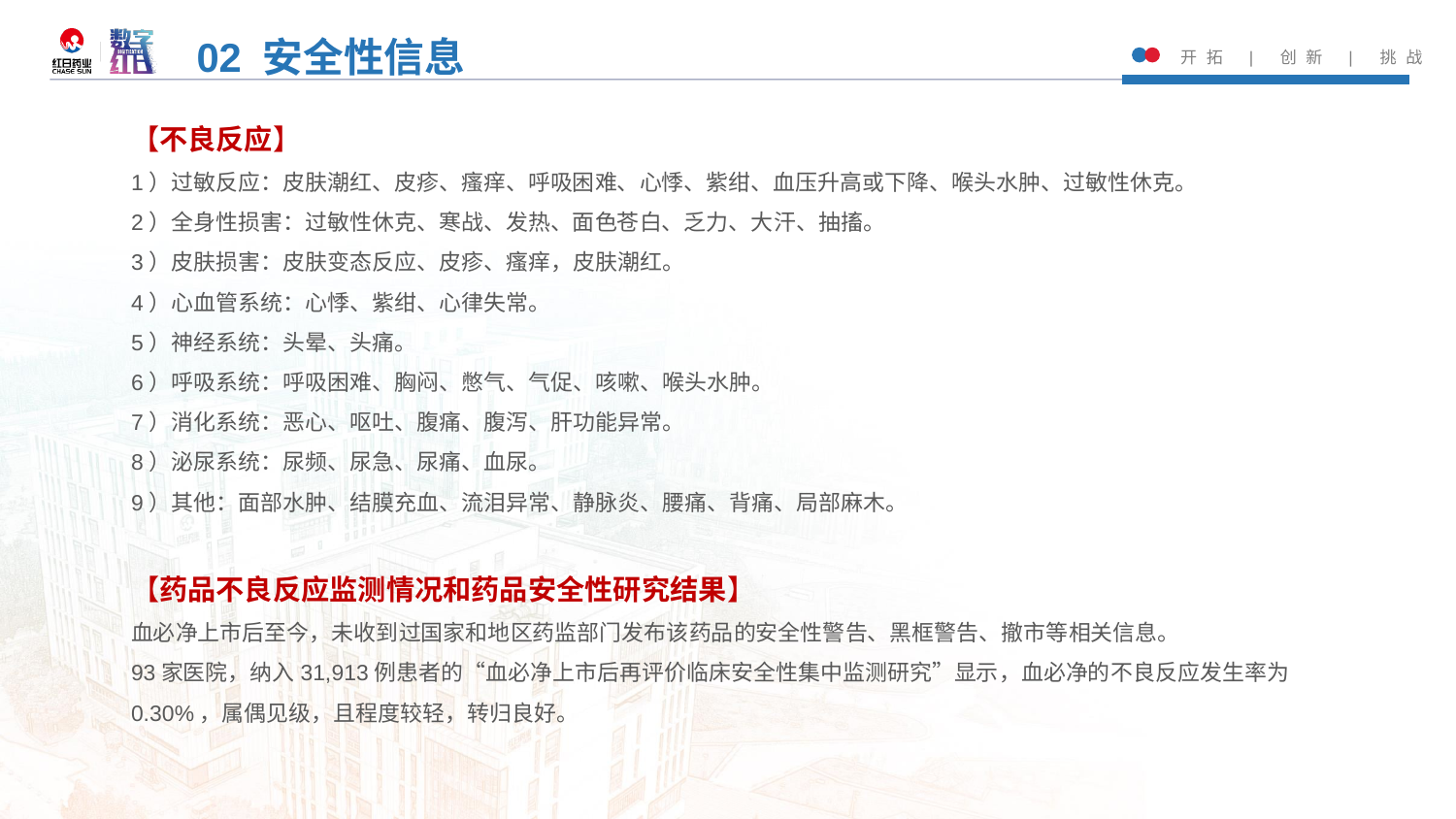

02 安全性信息
【不良反应】
1）过敏反应：皮肤潮红、皮疹、瘙痒、呼吸困难、心悸、紫绀、血压升高或下降、喉头水肿、过敏性休克。
2）全身性损害：过敏性休克、寒战、发热、面色苍白、乏力、大汗、抽搐。
3）皮肤损害：皮肤变态反应、皮疹、瘙痒，皮肤潮红。
4）心血管系统：心悸、紫绀、心律失常。
5）神经系统：头晕、头痛。
6）呼吸系统：呼吸困难、胸闷、憋气、气促、咳嗽、喉头水肿。
7）消化系统：恶心、呕吐、腹痛、腹泻、肝功能异常。
8）泌尿系统：尿频、尿急、尿痛、血尿。
9）其他：面部水肿、结膜充血、流泪异常、静脉炎、腰痛、背痛、局部麻木。

【药品不良反应监测情况和药品安全性研究结果】
血必净上市后至今，未收到过国家和地区药监部门发布该药品的安全性警告、黑框警告、撤市等相关信息。
93家医院，纳入31,913例患者的“血必净上市后再评价临床安全性集中监测研究”显示，血必净的不良反应发生率为0.30%，属偶见级，且程度较轻，转归良好。

请替换文字内容
请替换文字内容